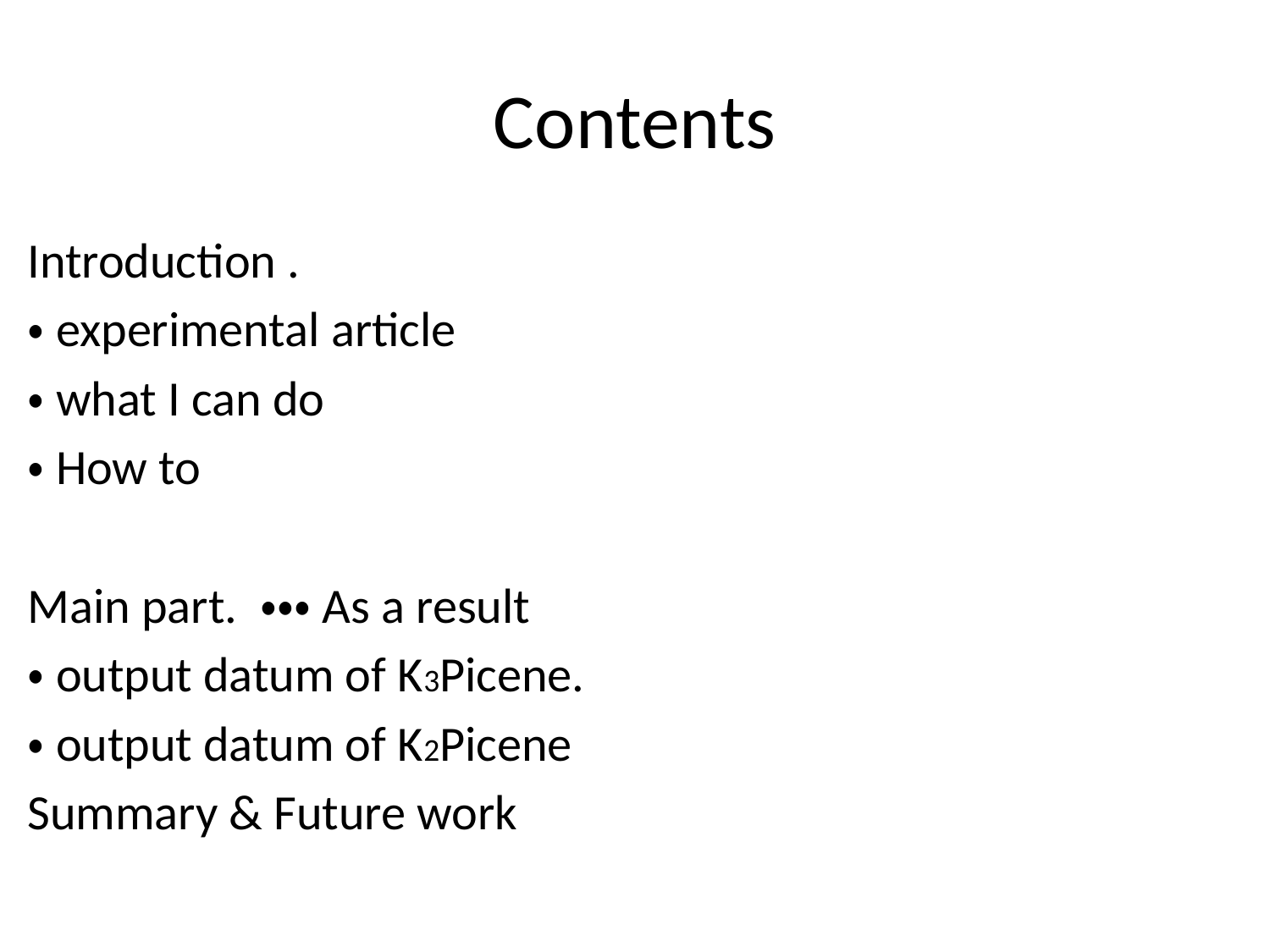

# Contents
Introduction .
・experimental article
・what I can do
・How to

Main part. ・・・As a result
・output datum of K3Picene.
・output datum of K2Picene
Summary & Future work